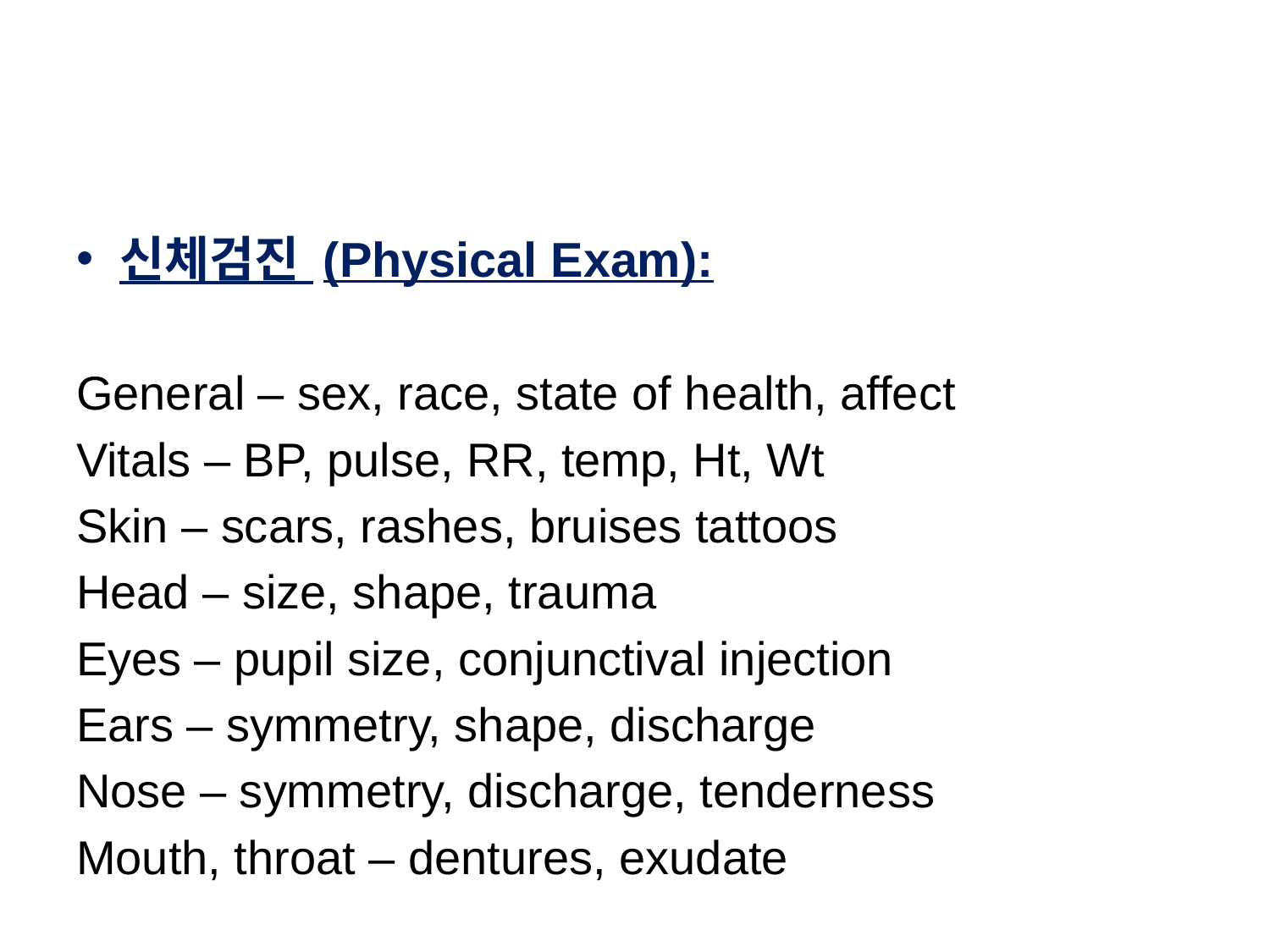

#
신체검진 (Physical Exam):

General – sex, race, state of health, affect
Vitals – BP, pulse, RR, temp, Ht, Wt
Skin – scars, rashes, bruises tattoos
Head – size, shape, trauma
Eyes – pupil size, conjunctival injection
Ears – symmetry, shape, discharge
Nose – symmetry, discharge, tenderness
Mouth, throat – dentures, exudate